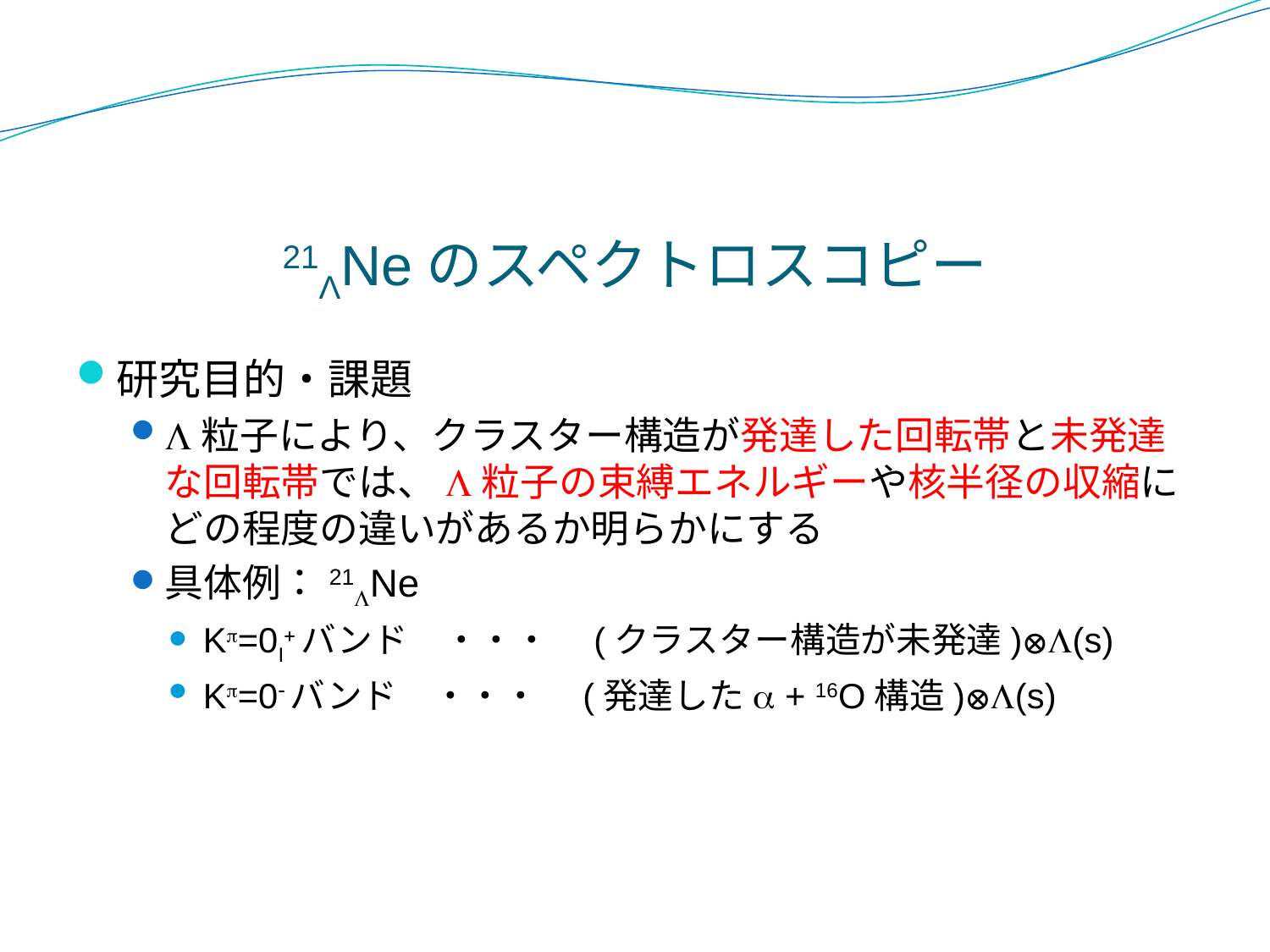

# 21ΛNeのスペクトロスコピー
研究目的・課題
Λ粒子により、クラスター構造が発達した回転帯と未発達な回転帯では、Λ粒子の束縛エネルギーや核半径の収縮にどの程度の違いがあるか明らかにする
具体例：21ΛNe
Kπ=0I+バンド　・・・　(クラスター構造が未発達)⊗Λ(s)
Kπ=0−バンド　・・・　(発達したα + 16O構造)⊗Λ(s)